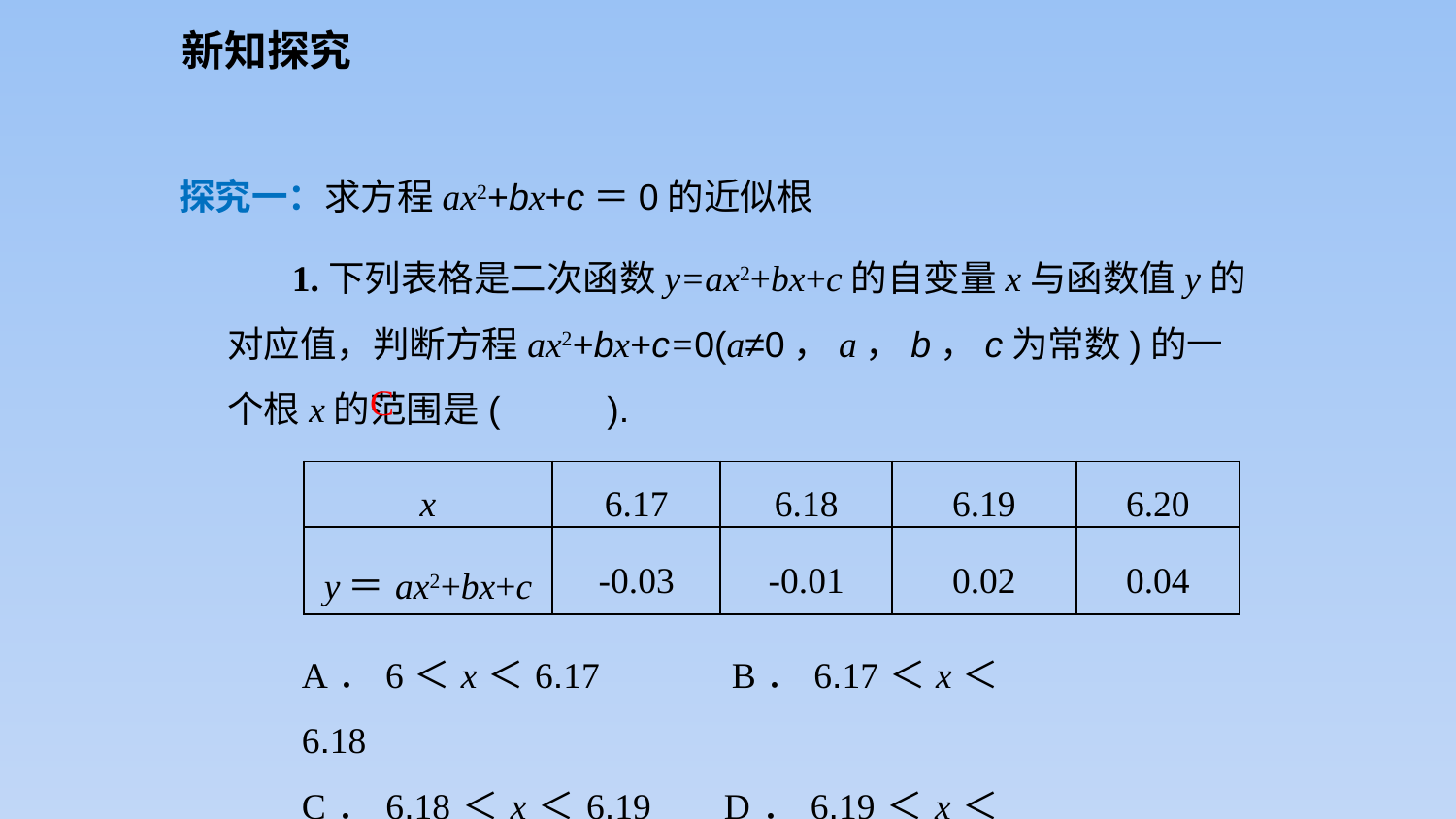

新知探究
探究一：求方程ax2+bx+c＝0的近似根
       1.下列表格是二次函数y=ax2+bx+c的自变量x与函数值y的对应值，判断方程ax2+bx+c=0(a≠0，a，b，c为常数)的一个根x的范围是(　  　).
C
| x | 6.17 | 6.18 | 6.19 | 6.20 |
| --- | --- | --- | --- | --- |
| y＝ax2+bx+c | -0.03 | -0.01 | 0.02 | 0.04 |
A．6＜x＜6.17            B．6.17＜x＜6.18
C．6.18＜x＜6.19      D．6.19＜x＜6.20